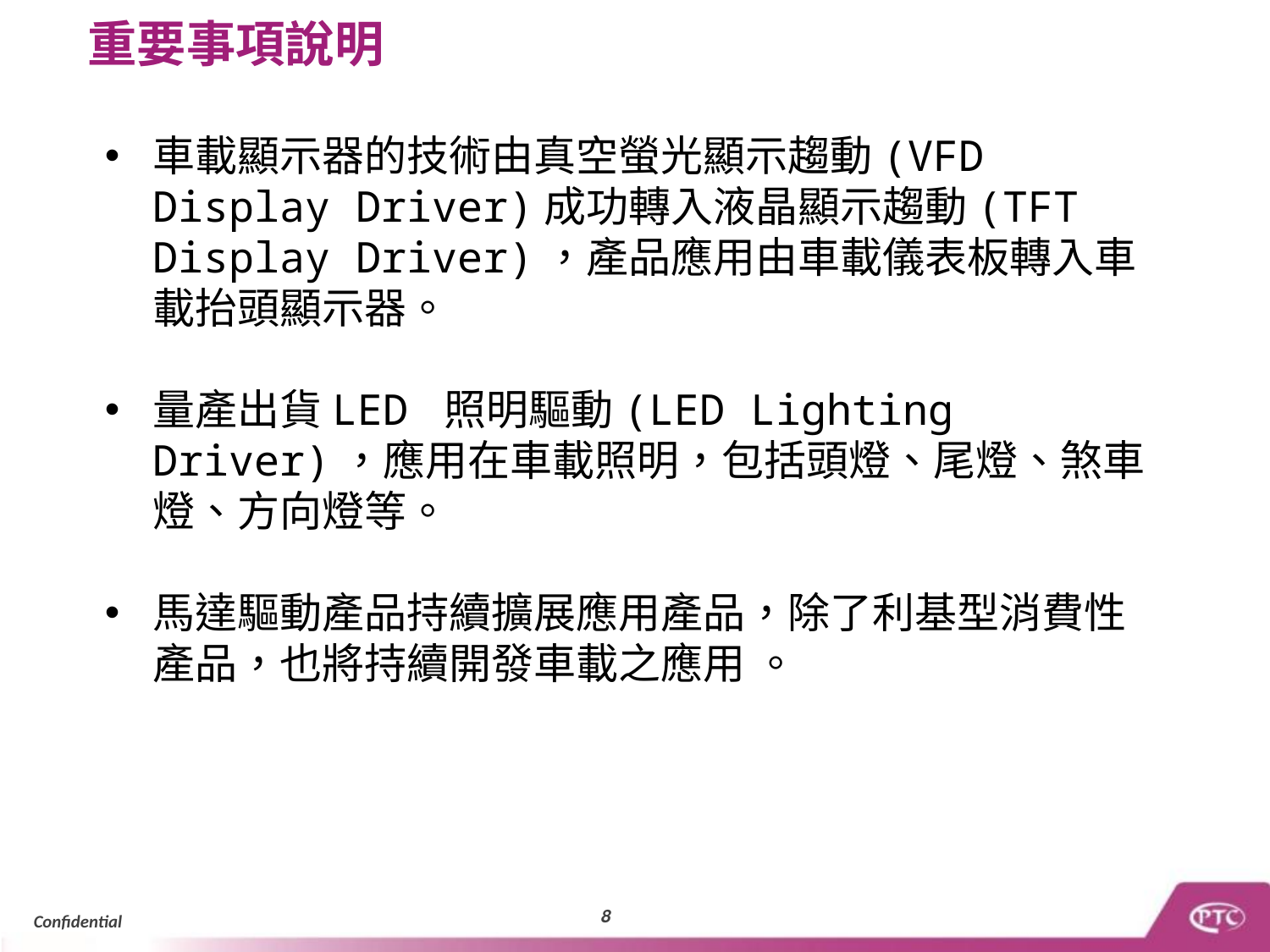

# 重要事項說明
車載顯示器的技術由真空螢光顯示趨動(VFD Display Driver)成功轉入液晶顯示趨動(TFT Display Driver)，產品應用由車載儀表板轉入車載抬頭顯示器。

量產出貨LED 照明驅動(LED Lighting Driver)，應用在車載照明，包括頭燈、尾燈、煞車燈、方向燈等。

馬達驅動產品持續擴展應用產品，除了利基型消費性產品，也將持續開發車載之應用 。